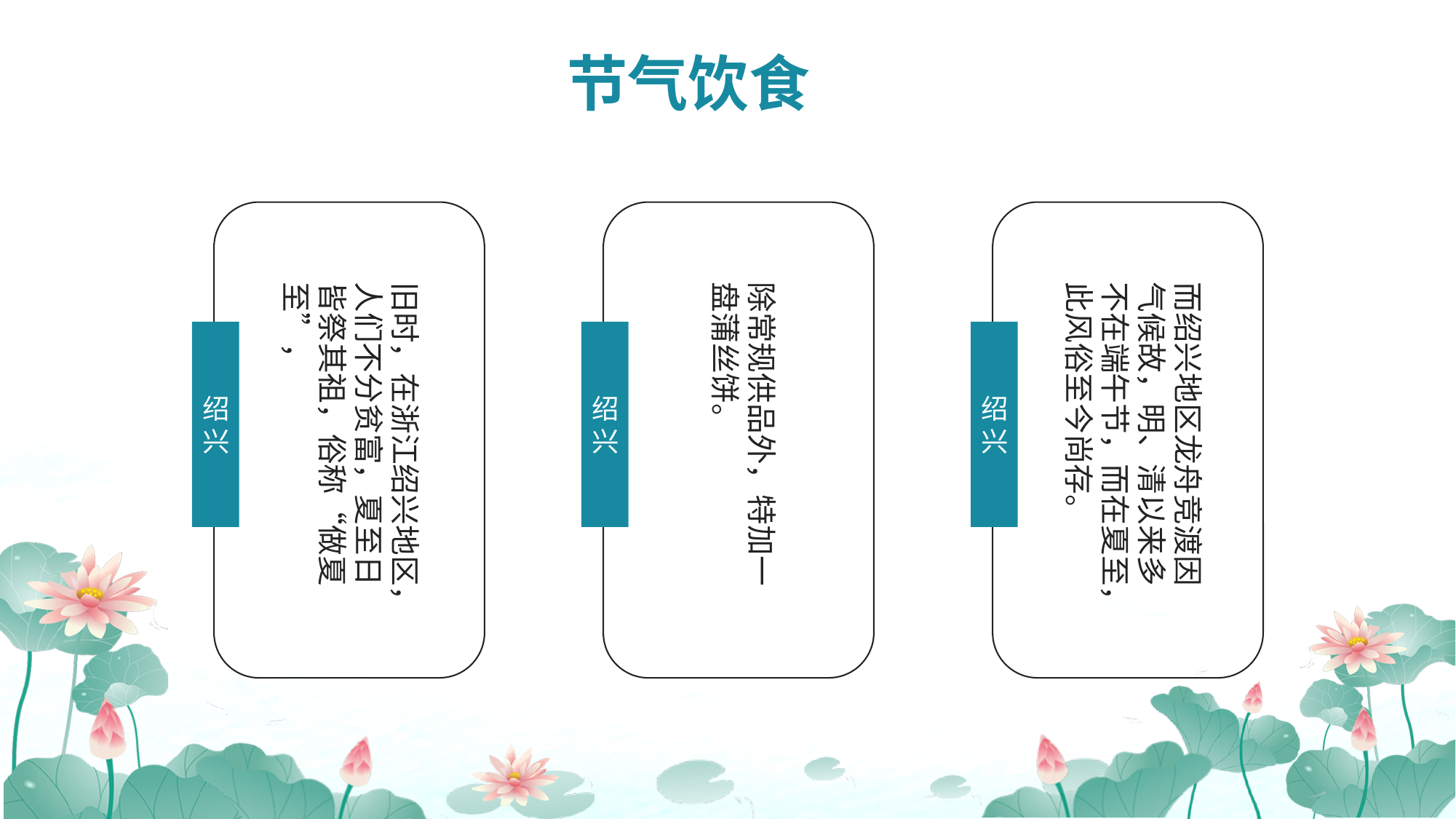

绍兴

绍兴

绍兴
除常规供品外，特加一盘蒲丝饼。
而绍兴地区龙舟竞渡因气候故，明、清以来多不在端午节，而在夏至，此风俗至今尚存。
旧时，在浙江绍兴地区，人们不分贫富，夏至日皆祭其祖，俗称“做夏至”，